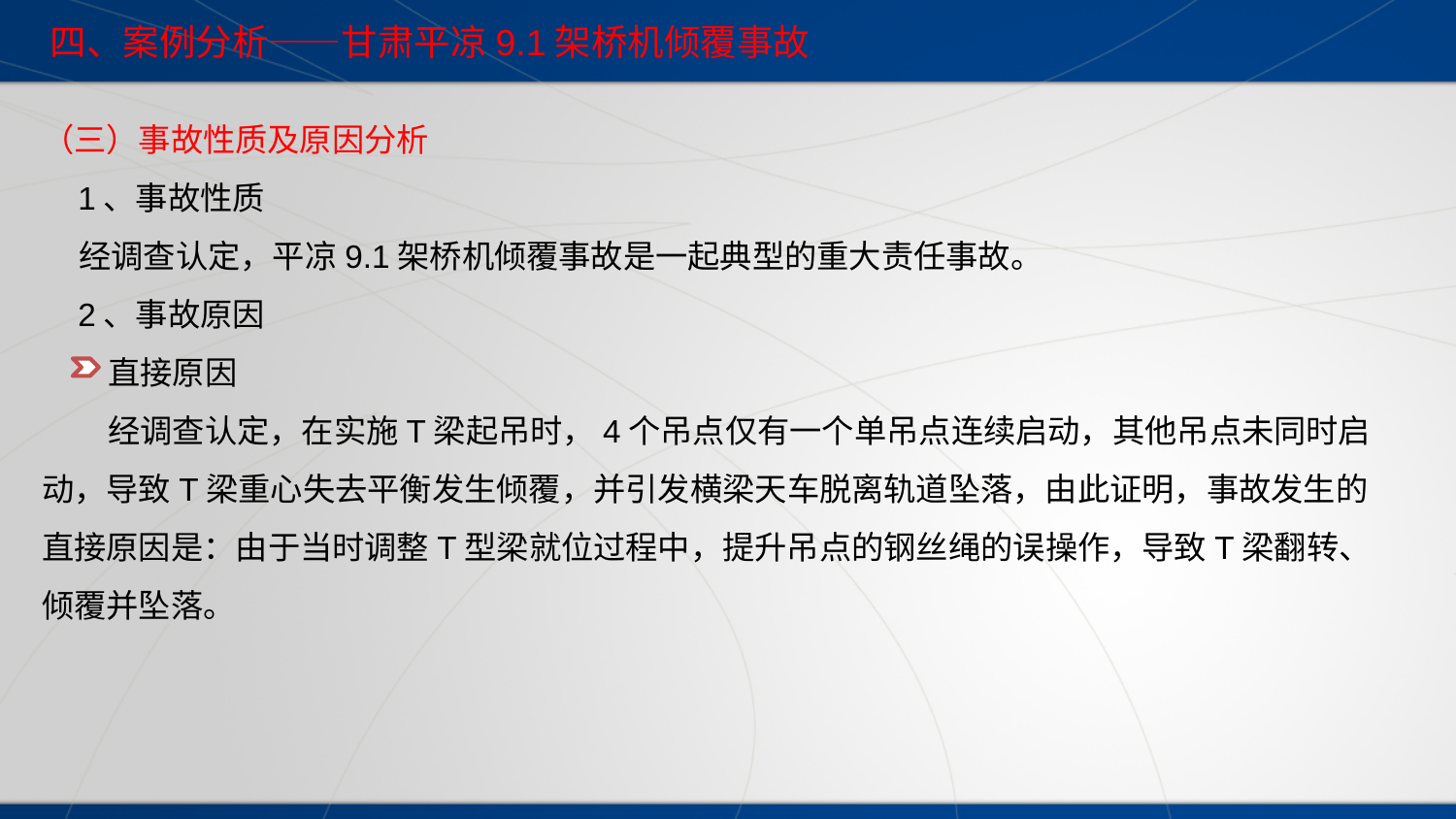

四、案例分析——甘肃平凉9.1架桥机倾覆事故
（三）事故性质及原因分析
    1、事故性质
    经调查认定，平凉9.1架桥机倾覆事故是一起典型的重大责任事故。
    2、事故原因
        直接原因
        经调查认定，在实施T梁起吊时，4个吊点仅有一个单吊点连续启动，其他吊点未同时启动，导致T梁重心失去平衡发生倾覆，并引发横梁天车脱离轨道坠落，由此证明，事故发生的直接原因是：由于当时调整T型梁就位过程中，提升吊点的钢丝绳的误操作，导致T梁翻转、倾覆并坠落。